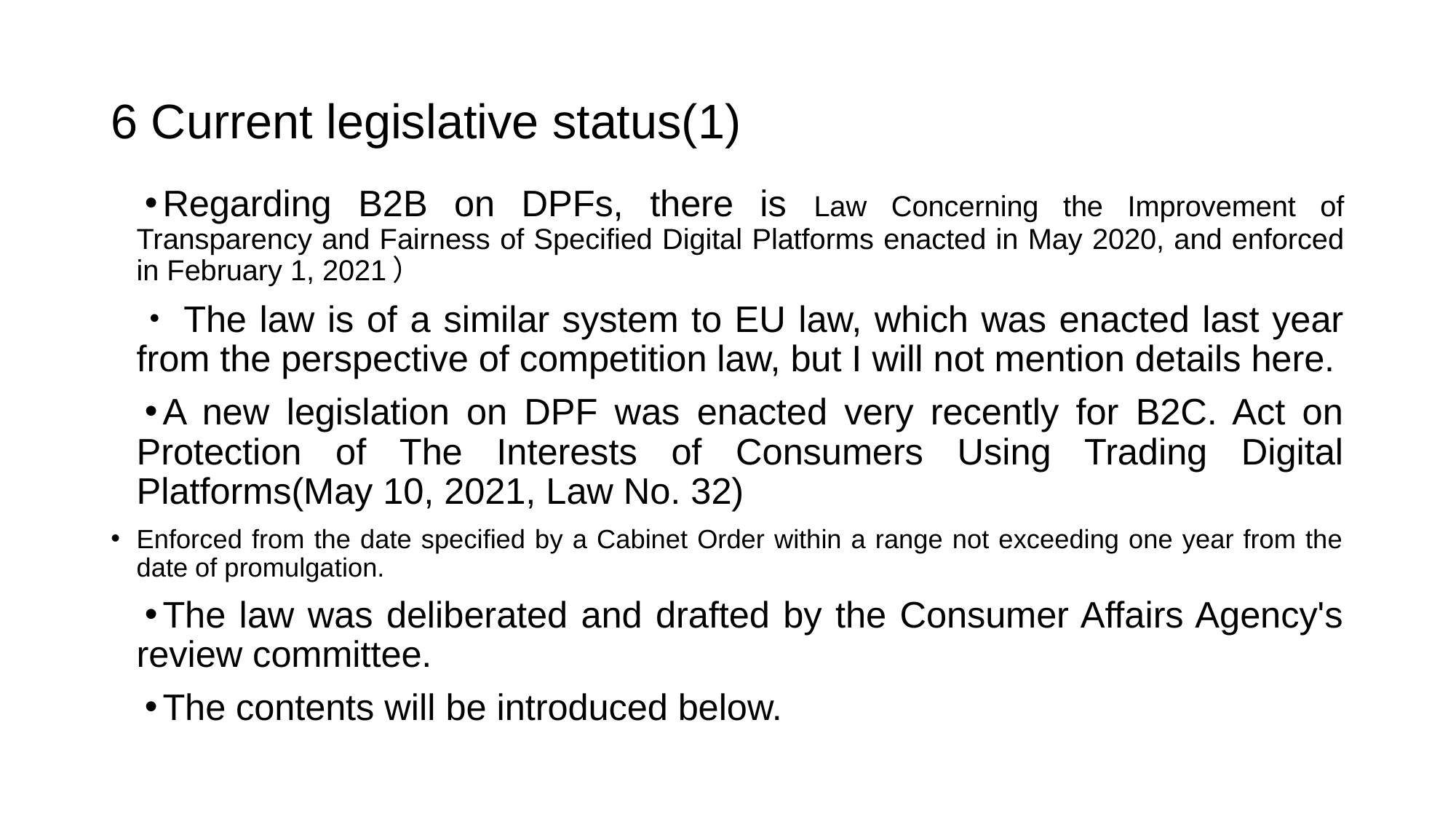

# 6 Current legislative status(1)
Regarding B2B on DPFs, there is Law Concerning the Improvement of Transparency and Fairness of Specified Digital Platforms enacted in May 2020, and enforced in February 1, 2021）
・The law is of a similar system to EU law, which was enacted last year from the perspective of competition law, but I will not mention details here.
A new legislation on DPF was enacted very recently for B2C. Act on Protection of The Interests of Consumers Using Trading Digital Platforms(May 10, 2021, Law No. 32)
Enforced from the date specified by a Cabinet Order within a range not exceeding one year from the date of promulgation.
The law was deliberated and drafted by the Consumer Affairs Agency's review committee.
The contents will be introduced below.